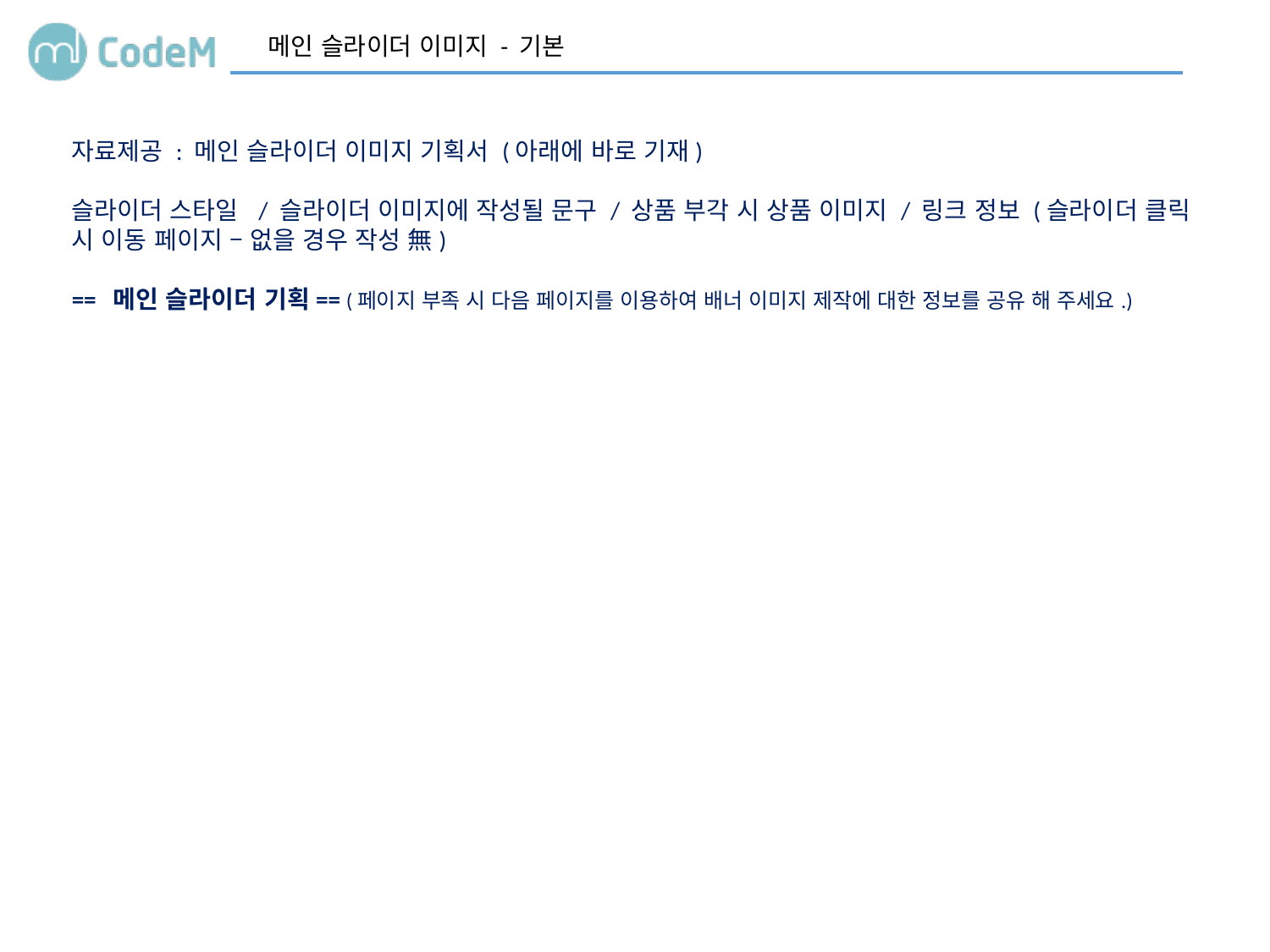

메인 슬라이더 이미지 - 기본
자료제공 : 메인 슬라이더 이미지 기획서 (아래에 바로 기재)

슬라이더 스타일  / 슬라이더 이미지에 작성될 문구 / 상품 부각 시 상품 이미지 / 링크 정보 (슬라이더 클릭 시 이동 페이지 – 없을 경우 작성 無)

==  메인 슬라이더 기획== (페이지 부족 시 다음 페이지를 이용하여 배너 이미지 제작에 대한 정보를 공유 해 주세요.)